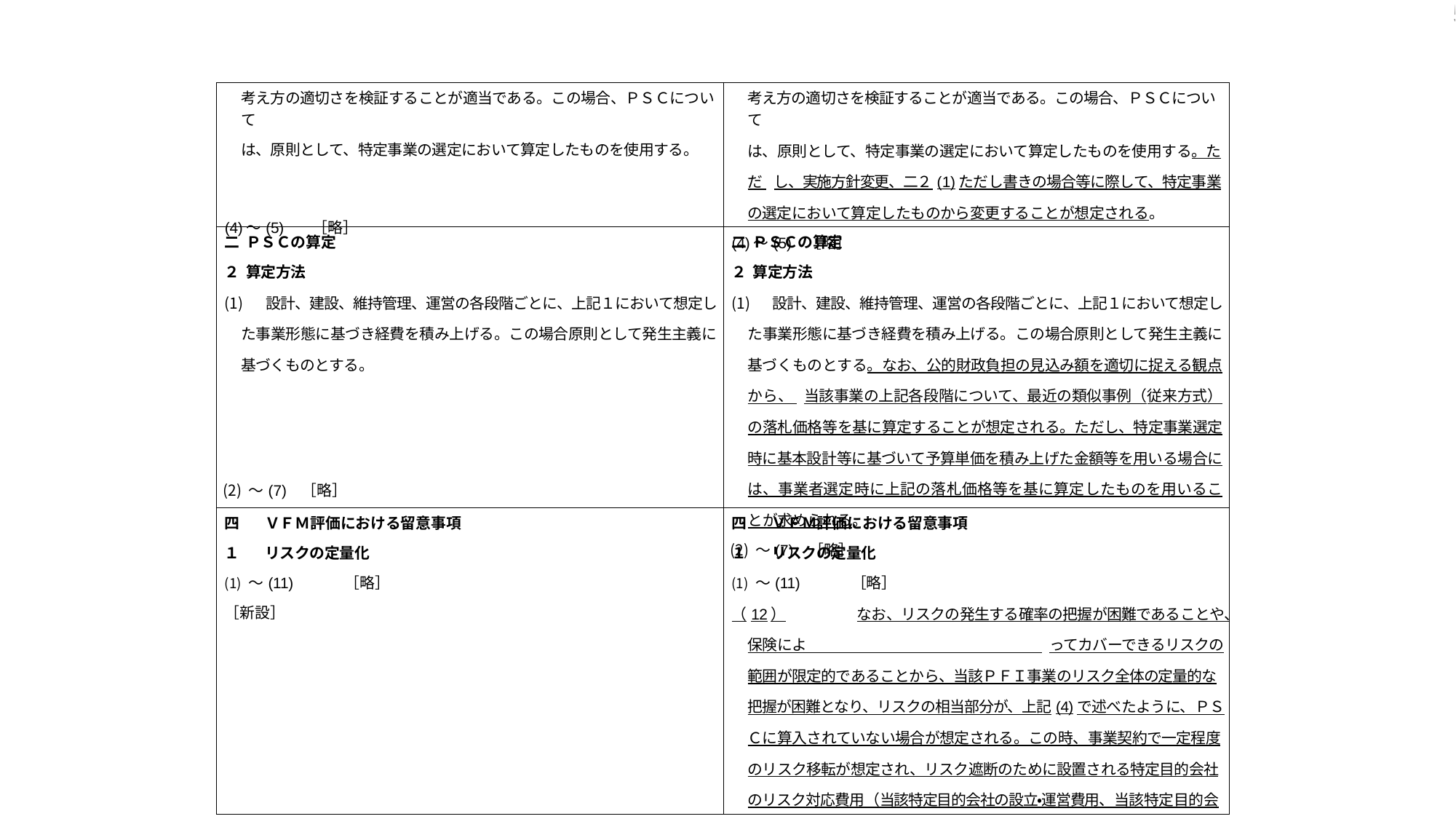

5
| 考え方の適切さを検証することが適当である。この場合、ＰＳＣについて は、原則として、特定事業の選定において算定したものを使用する。 (4)～(5) ［略］ | 考え方の適切さを検証することが適当である。この場合、ＰＳＣについて は、原則として、特定事業の選定において算定したものを使用する。ただ し、実施方針変更、二２(1)ただし書きの場合等に際して、特定事業の選定において算定したものから変更することが想定される。 (4)～(5) ［略］ |
| --- | --- |
| 二 ＰＳＣの算定 ２ 算定方法 設計、建設、維持管理、運営の各段階ごとに、上記１において想定した事業形態に基づき経費を積み上げる。この場合原則として発生主義に基づくものとする。 ～(7) ［略］ | 二 ＰＳＣの算定 ２ 算定方法 設計、建設、維持管理、運営の各段階ごとに、上記１において想定した事業形態に基づき経費を積み上げる。この場合原則として発生主義に基づくものとする。なお、公的財政負担の見込み額を適切に捉える観点から、 当該事業の上記各段階について、最近の類似事例（従来方式）の落札価格等を基に算定することが想定される。ただし、特定事業選定時に基本設計等に基づいて予算単価を積み上げた金額等を用いる場合には、事業者選定時に上記の落札価格等を基に算定したものを用いることが求められる。 ～(7) ［略］ |
| 四 ＶＦＭ評価における留意事項 １ リスクの定量化 ～(11) ［略］ ［新設］ | 四 ＶＦＭ評価における留意事項 １ リスクの定量化 ～(11) ［略］ （12） なお、リスクの発生する確率の把握が困難であることや、保険によ ってカバーできるリスクの範囲が限定的であることから、当該ＰＦＩ事業のリスク全体の定量的な把握が困難となり、リスクの相当部分が、上記(4)で述べたように、ＰＳＣに算入されていない場合が想定される。この時、事業契約で一定程度のリスク移転が想定され、リスク遮断のために設置される特定目的会社のリスク対応費用（当該特定目的会社の設立・運営費用、当該特定目的会社がリスク対応として積む予備費等）が適切に積算されている場合には、ＰＳＣに算入されていないリスクの見合いとして、以下の |